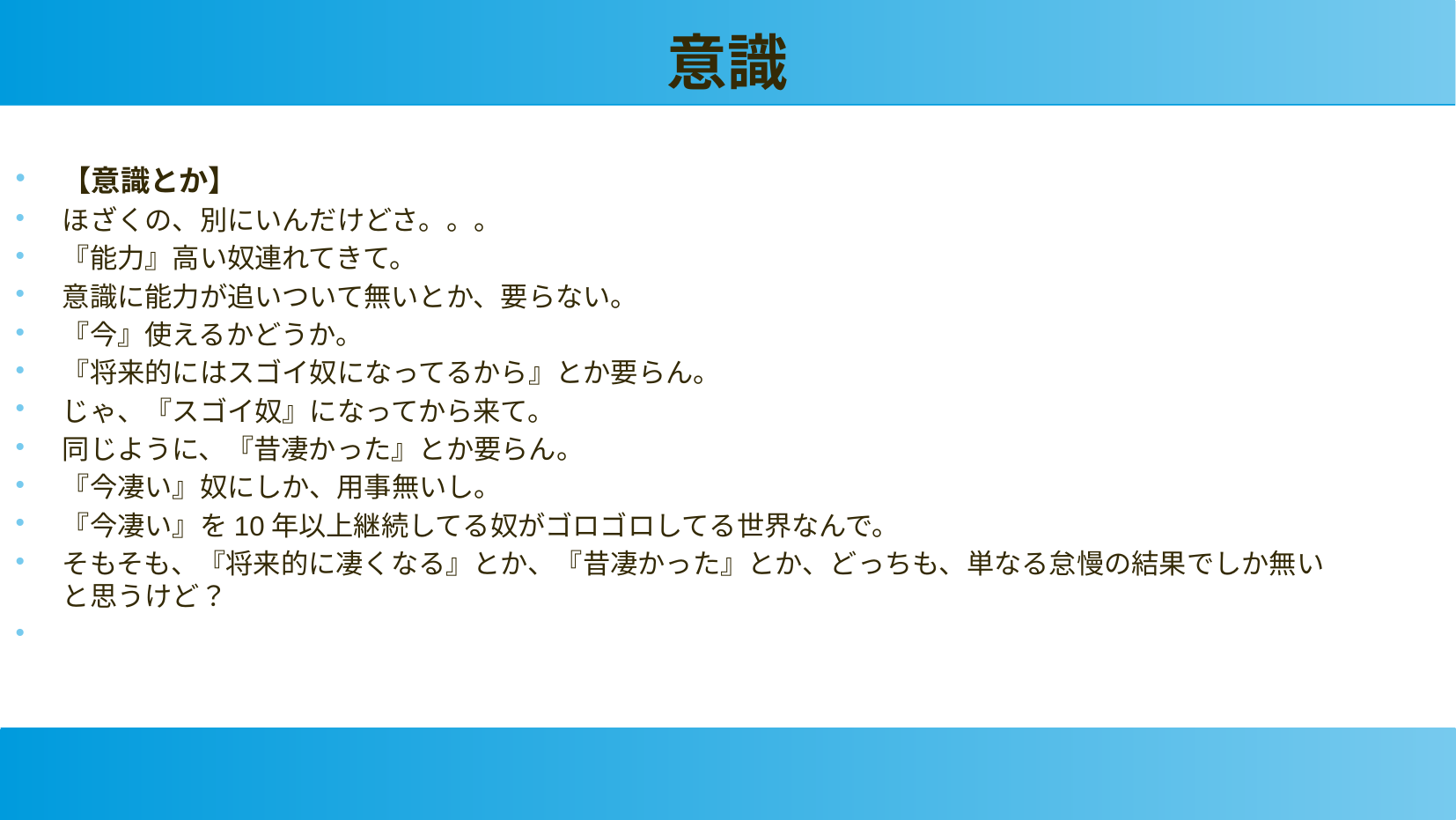

意識

【意識とか】
ほざくの、別にいんだけどさ。。。
『能力』高い奴連れてきて。
意識に能力が追いついて無いとか、要らない。
『今』使えるかどうか。
『将来的にはスゴイ奴になってるから』とか要らん。
じゃ、『スゴイ奴』になってから来て。
同じように、『昔凄かった』とか要らん。
『今凄い』奴にしか、用事無いし。
『今凄い』を10年以上継続してる奴がゴロゴロしてる世界なんで。
そもそも、『将来的に凄くなる』とか、『昔凄かった』とか、どっちも、単なる怠慢の結果でしか無いと思うけど？